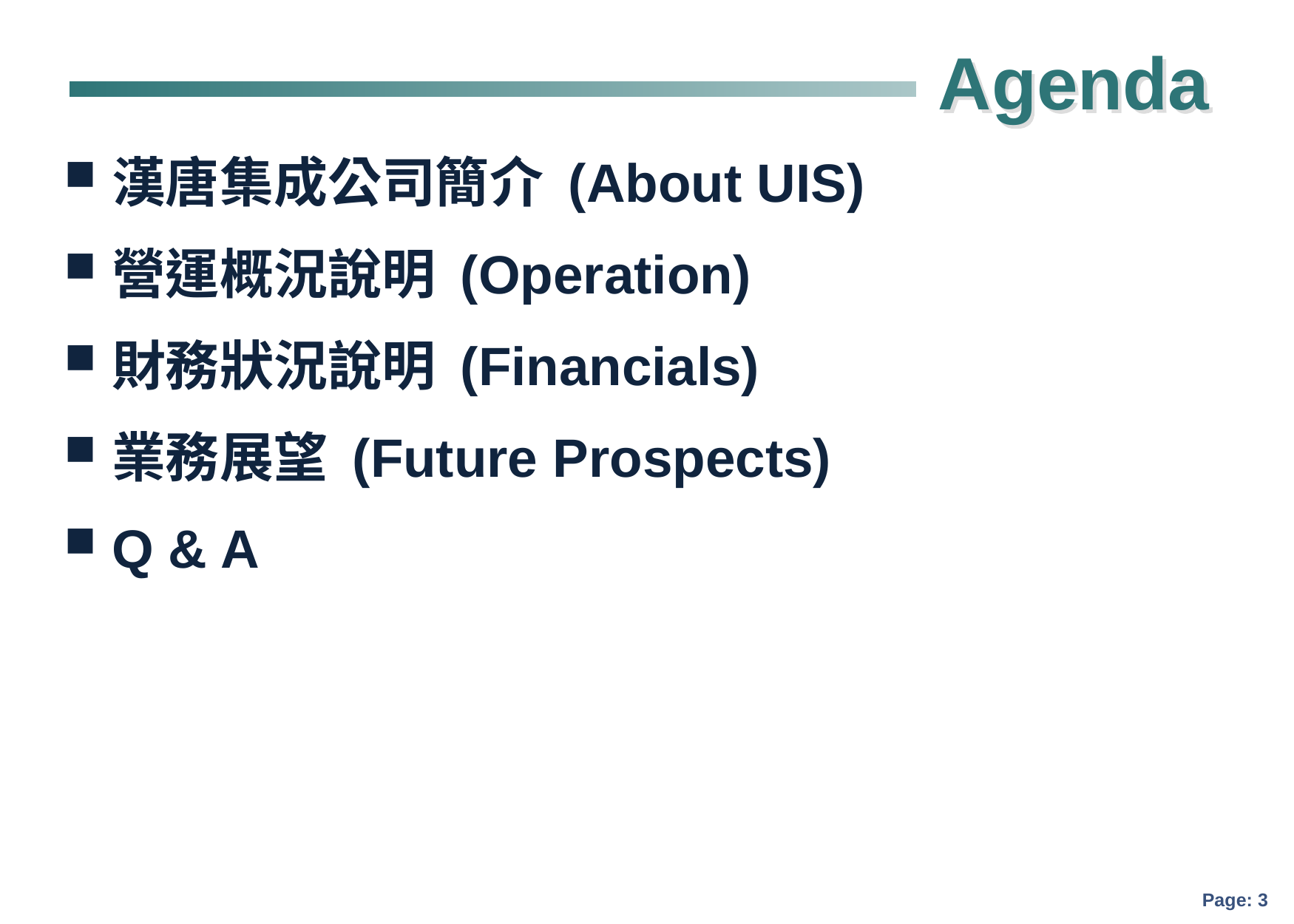

Agenda

漢唐集成公司簡介 (About UIS)
營運概況說明 (Operation)
財務狀況說明 (Financials)
業務展望 (Future Prospects)
Q & A
Page: 3